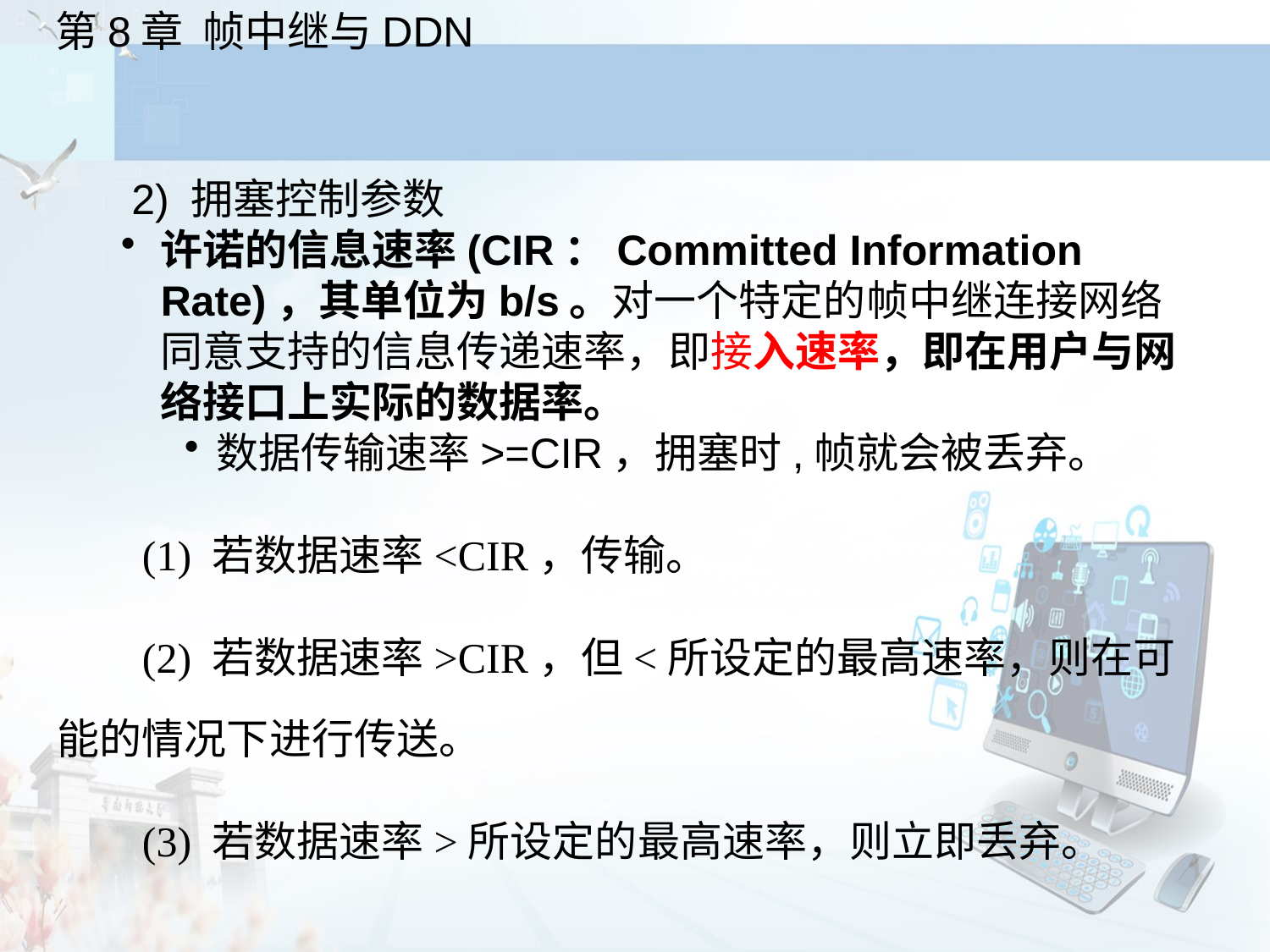

2) 拥塞控制参数
许诺的信息速率(CIR：Committed Information Rate)，其单位为b/s。对一个特定的帧中继连接网络同意支持的信息传递速率，即接入速率，即在用户与网络接口上实际的数据率。
数据传输速率>=CIR，拥塞时,帧就会被丢弃。
        (1) 若数据速率<CIR，传输。
        (2) 若数据速率>CIR，但<所设定的最高速率，则在可能的情况下进行传送。
        (3) 若数据速率>所设定的最高速率，则立即丢弃。